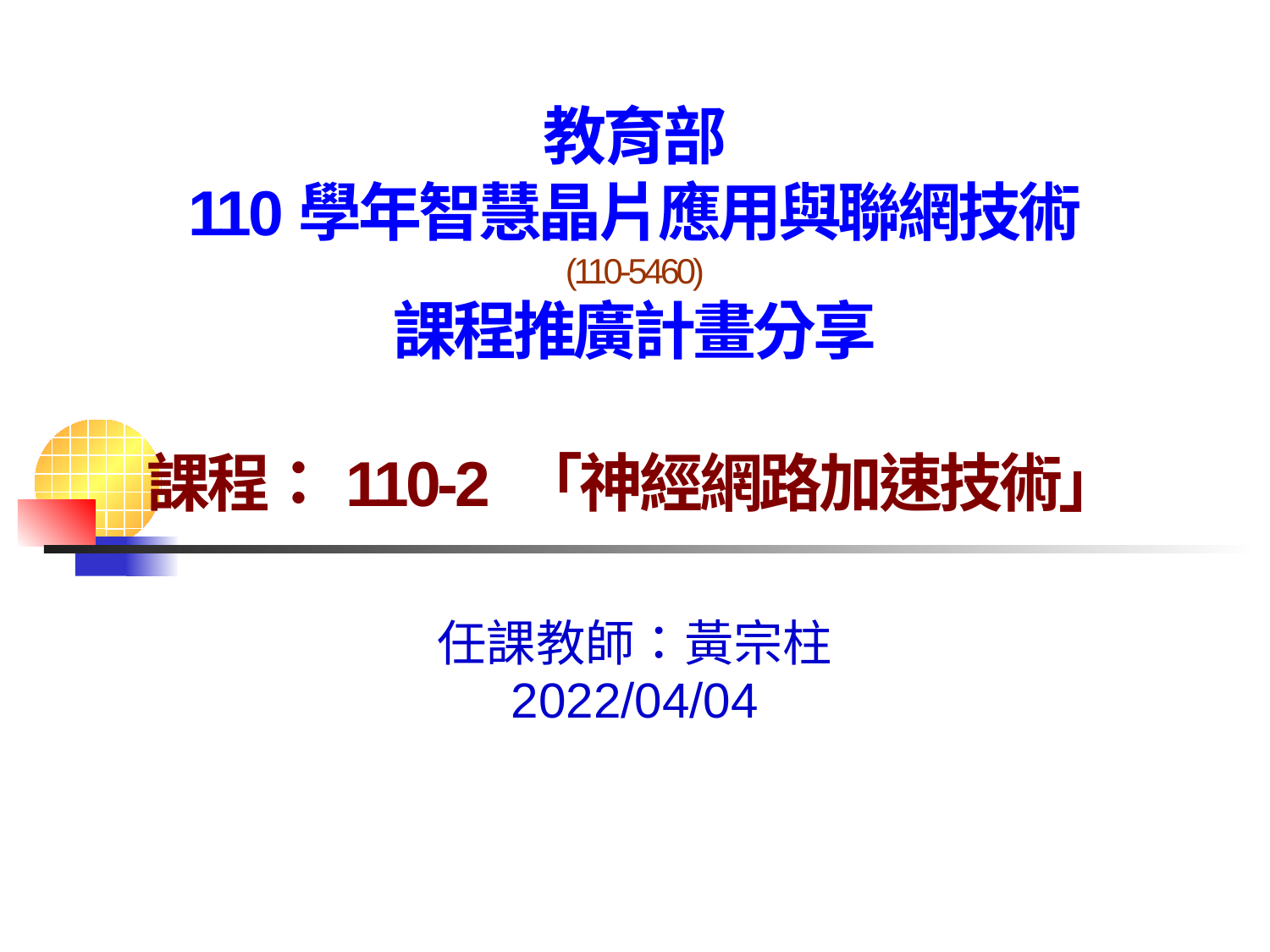

# 教育部 110學年智慧晶片應用與聯網技術 (110-5460) 課程推廣計畫分享 課程：110-2 「神經網路加速技術」

任課教師：黃宗柱
2022/04/04